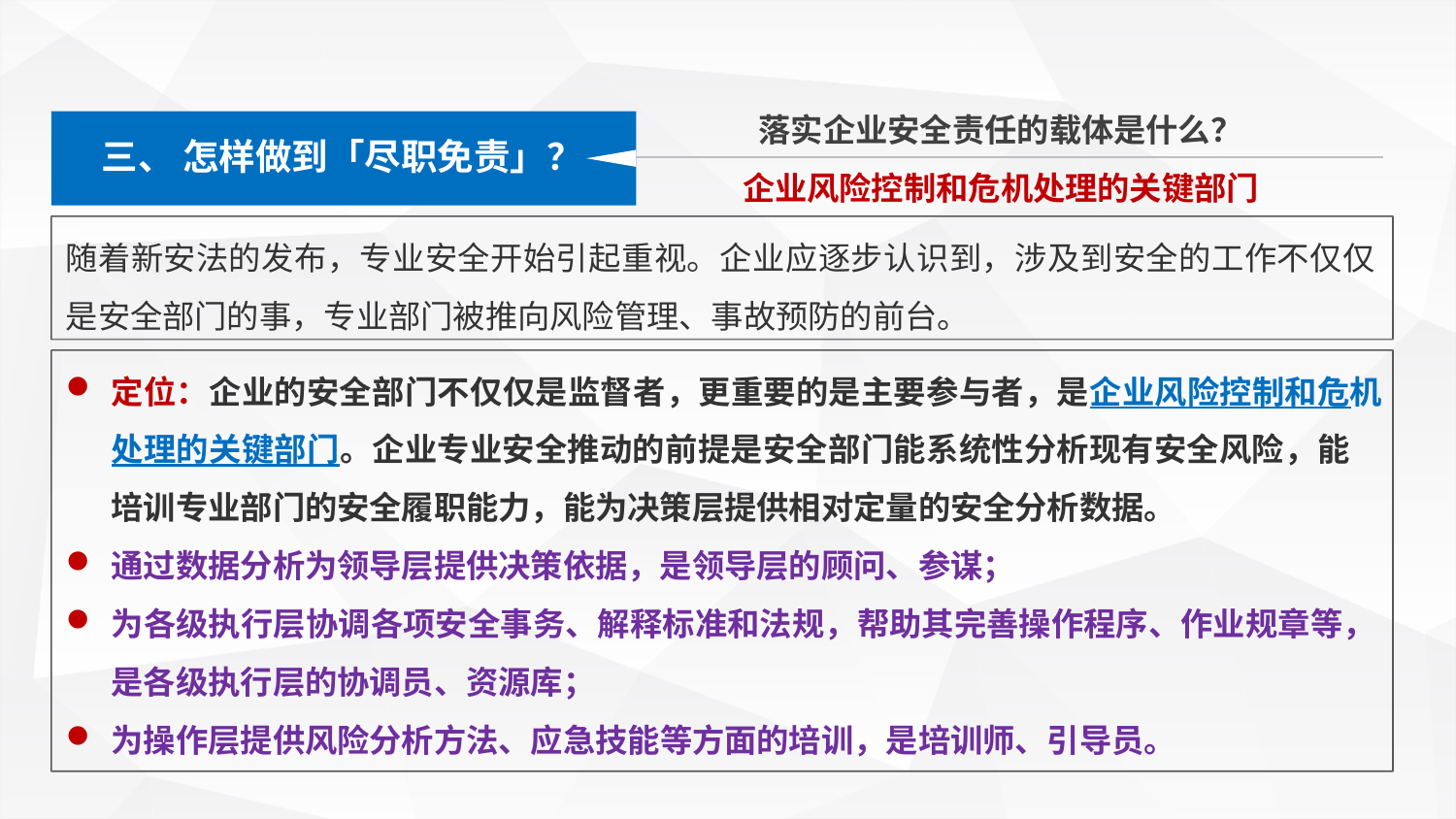

# 落实企业安全责任的载体是什么？

三、 怎样做到「尽职免责」？

企业风险控制和危机处理的关键部门
随着新安法的发布，专业安全开始引起重视。企业应逐步认识到，涉及到安全的工作不仅仅 是安全部门的事，专业部门被推向风险管理、事故预防的前台。
定位：企业的安全部门不仅仅是监督者，更重要的是主要参与者，是企业风险控制和危机 处理的关键部门。企业专业安全推动的前提是安全部门能系统性分析现有安全风险，能 培训专业部门的安全履职能力，能为决策层提供相对定量的安全分析数据。
通过数据分析为领导层提供决策依据，是领导层的顾问、参谋；
为各级执行层协调各项安全事务、解释标准和法规，帮助其完善操作程序、作业规章等，  是各级执行层的协调员、资源库；
为操作层提供风险分析方法、应急技能等方面的培训，是培训师、引导员。